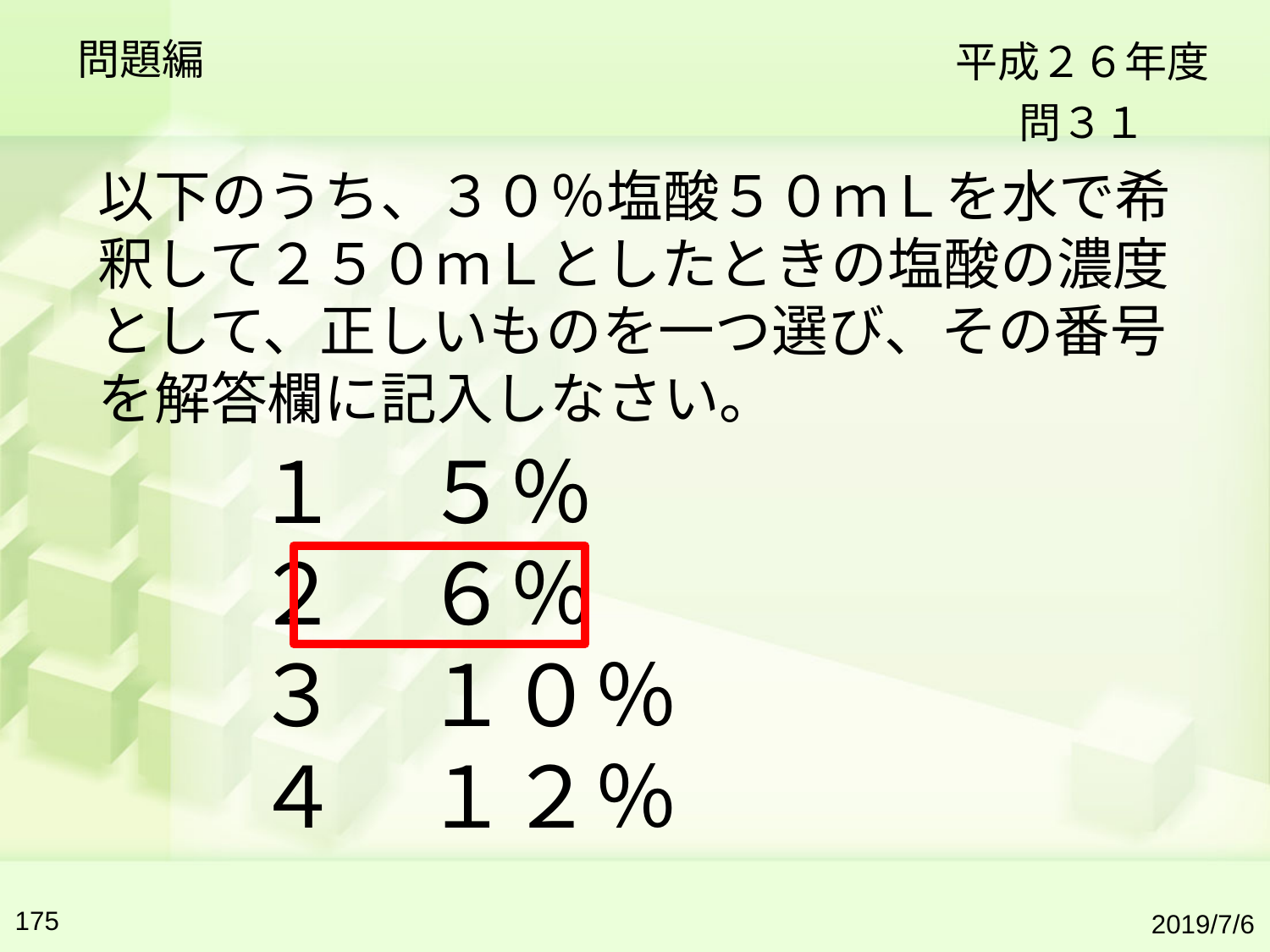

問題編
平成２６年度
問３１
以下のうち、３０％塩酸５０ｍＬを水で希釈して２５０ｍＬとしたときの塩酸の濃度として、正しいものを一つ選び、その番号を解答欄に記入しなさい。
１　５％
２　６％
３　１０％
４　１２％

175
2019/7/6